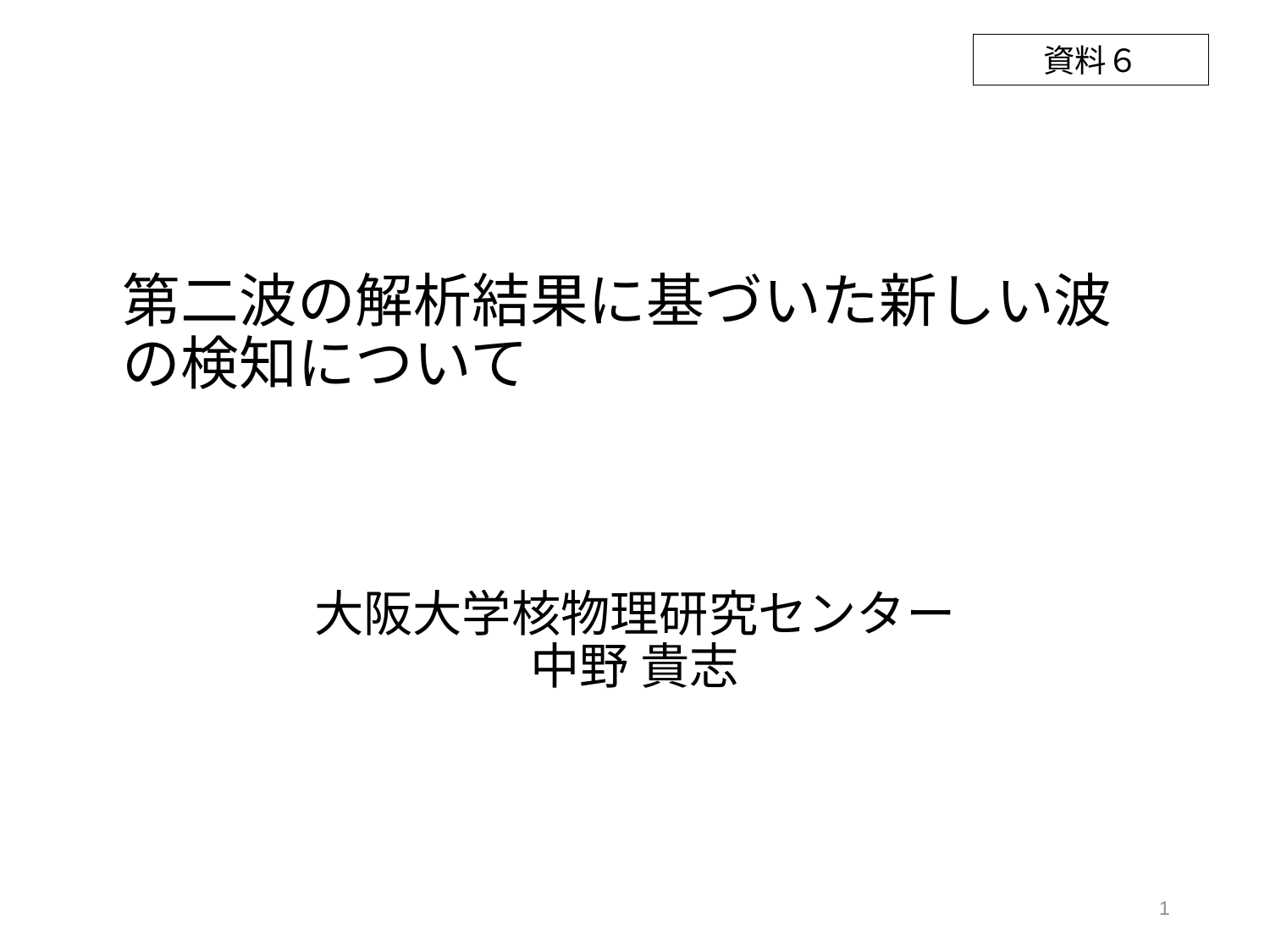

資料６
# 第二波の解析結果に基づいた新しい波の検知について
大阪大学核物理研究センター
中野 貴志

1